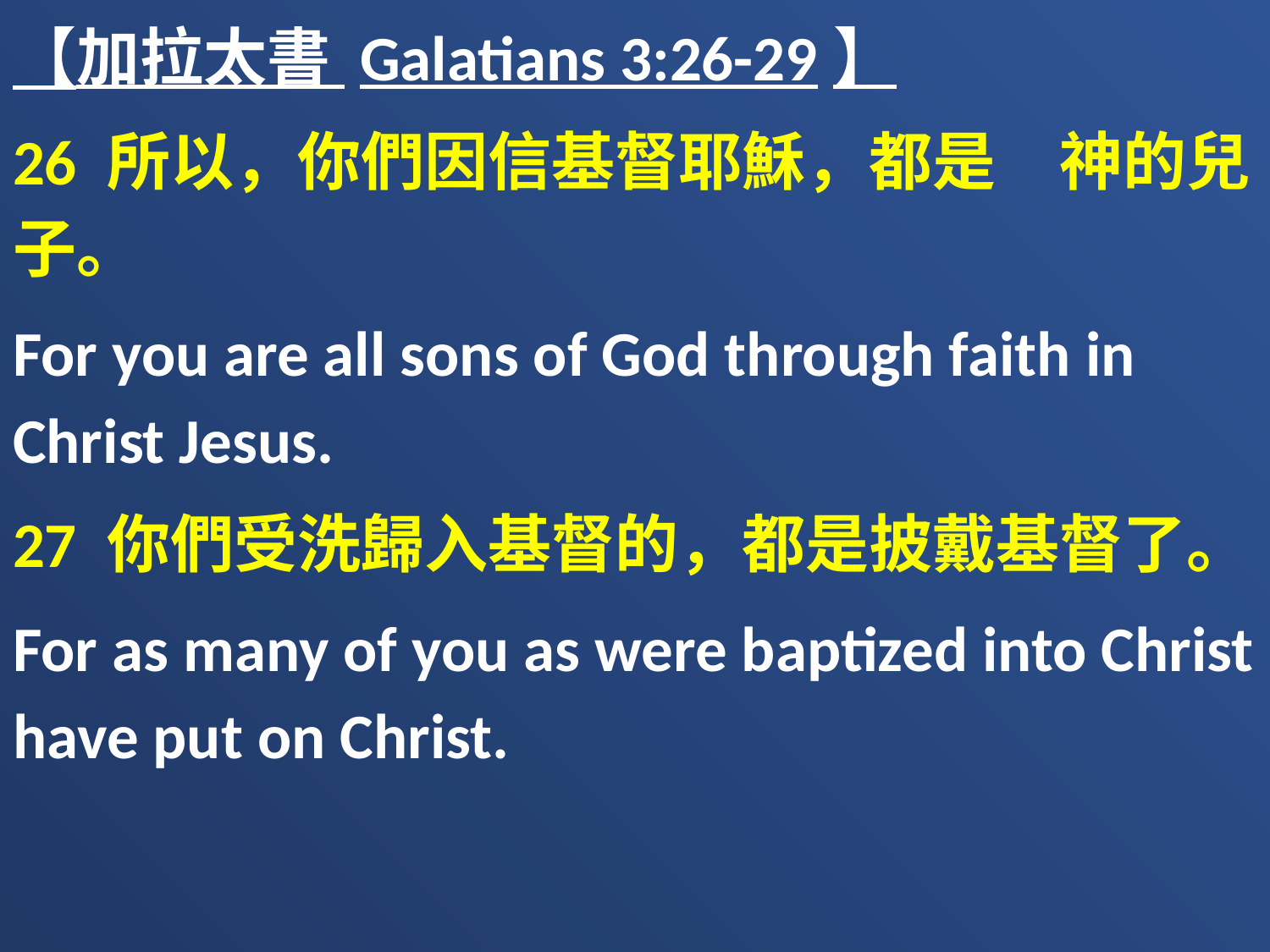

【加拉太書 Galatians 3:26-29】
26 所以，你們因信基督耶穌，都是　神的兒子。
For you are all sons of God through faith in Christ Jesus.
27 你們受洗歸入基督的，都是披戴基督了。
For as many of you as were baptized into Christ have put on Christ.